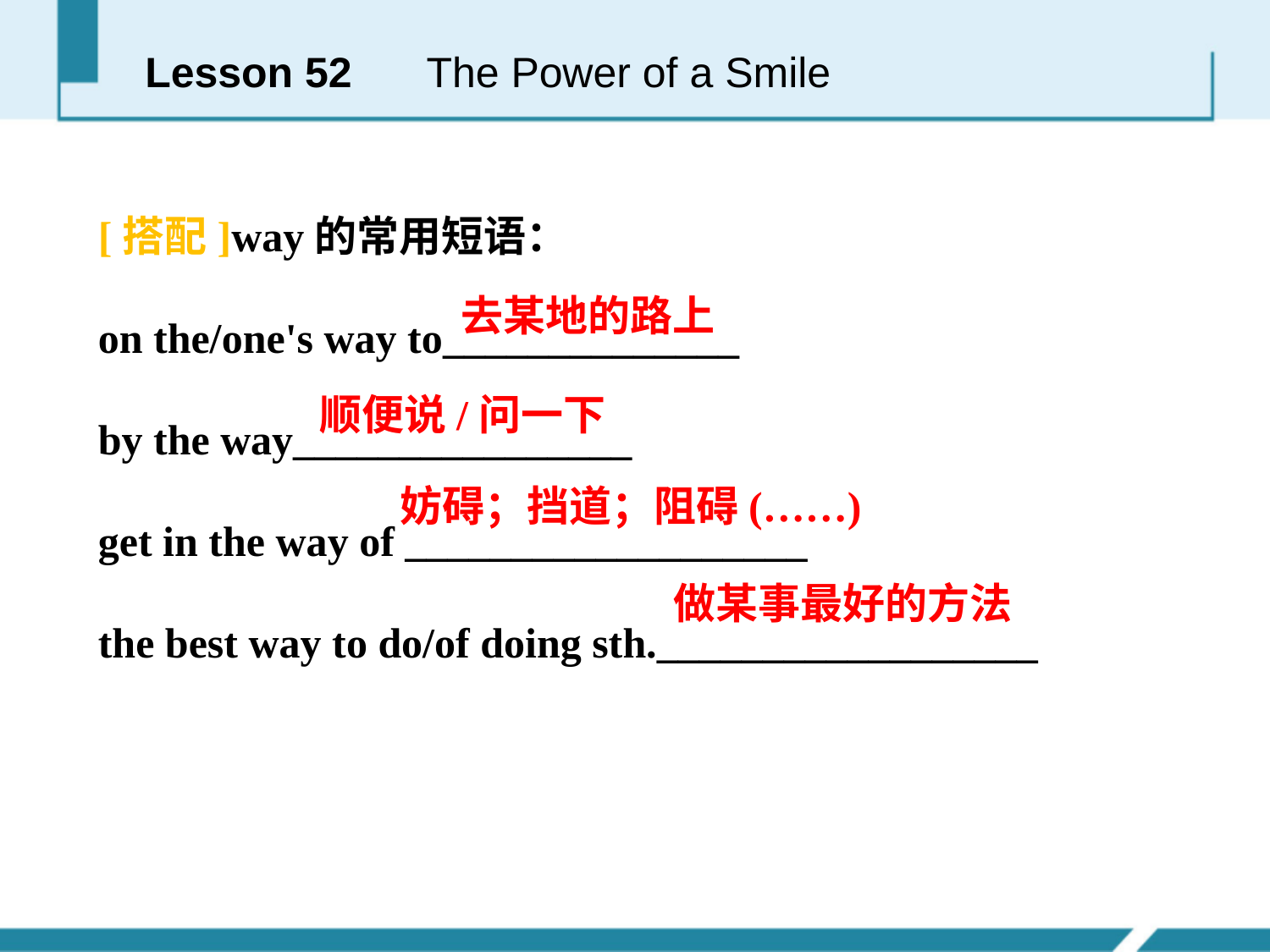

Lesson 52 　The Power of a Smile
[搭配]way的常用短语：
on the/one's way to______________
by the way________________
get in the way of ___________________
the best way to do/of doing sth.__________________
去某地的路上
顺便说/问一下
妨碍；挡道；阻碍(……)
做某事最好的方法